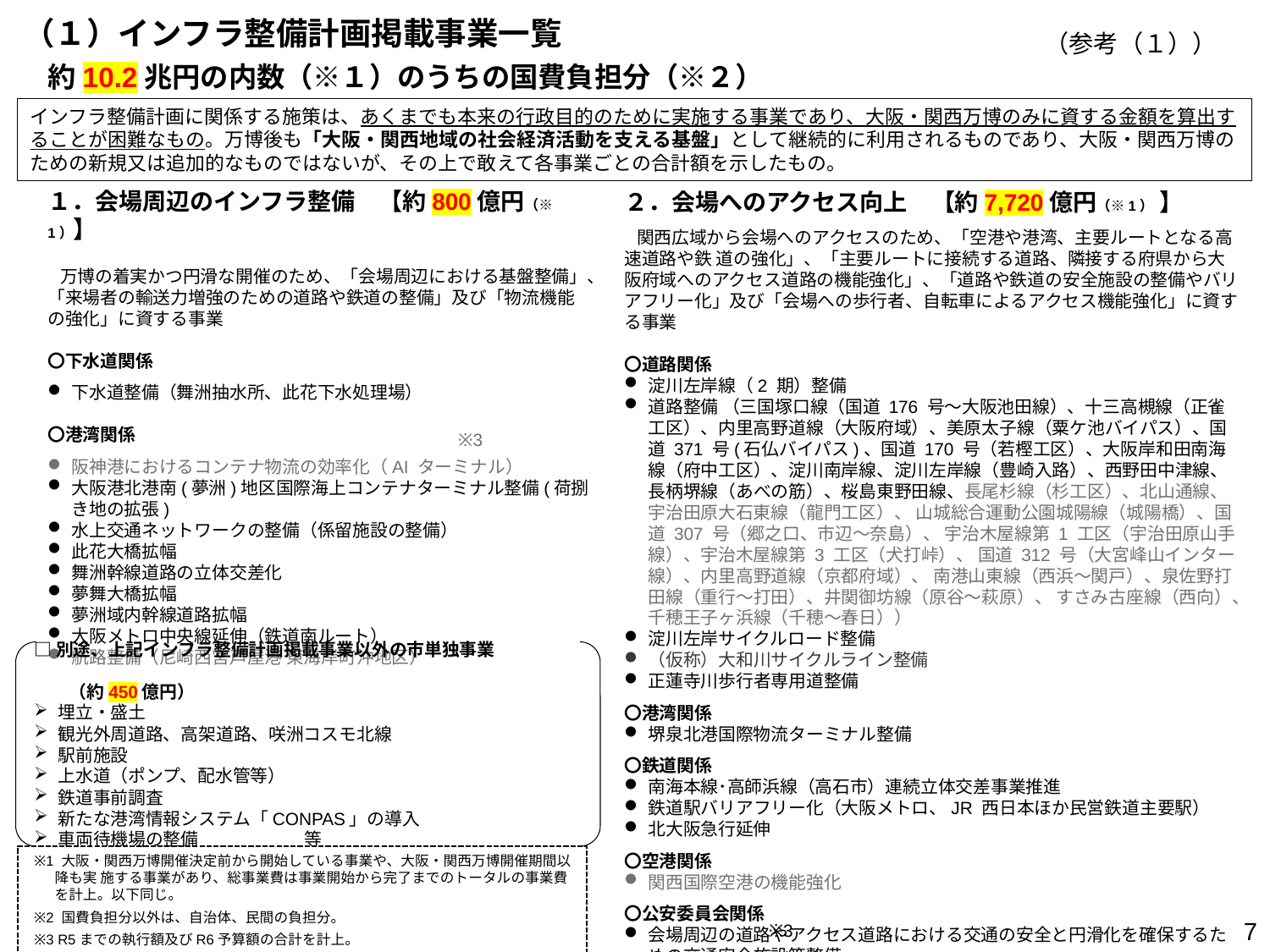

（１）インフラ整備計画掲載事業一覧
（参考（１））
約10.2兆円の内数（※１）のうちの国費負担分（※２）
インフラ整備計画に関係する施策は、あくまでも本来の行政目的のために実施する事業であり、大阪・関西万博のみに資する金額を算出することが困難なもの。万博後も「大阪・関西地域の社会経済活動を支える基盤」として継続的に利用されるものであり、大阪・関西万博のための新規又は追加的なものではないが、その上で敢えて各事業ごとの合計額を示したもの。
１．会場周辺のインフラ整備　【約800億円（※1）】

万博の着実かつ円滑な開催のため、「会場周辺における基盤整備」、「来場者の輸送力増強のための道路や鉄道の整備」及び「物流機能の強化」に資する事業

〇下水道関係
下水道整備（舞洲抽水所、此花下水処理場）

〇港湾関係
阪神港におけるコンテナ物流の効率化（AI ターミナル）
大阪港北港南(夢洲)地区国際海上コンテナターミナル整備(荷捌き地の拡張)
水上交通ネットワークの整備（係留施設の整備）
此花大橋拡幅
舞洲幹線道路の立体交差化
夢舞大橋拡幅
夢洲域内幹線道路拡幅
大阪メトロ中央線延伸（鉄道南ルート）
航路整備（尼崎西宮芦屋港 東海岸町沖地区）
２．会場へのアクセス向上　【約7,720億円（※1） 】

関西広域から会場へのアクセスのため、「空港や港湾、主要ルートとなる高速道路や鉄 道の強化」、「主要ルートに接続する道路、隣接する府県から大阪府域へのアクセス道路の機能強化」、「道路や鉄道の安全施設の整備やバリアフリー化」及び「会場への歩行者、自転車によるアクセス機能強化」に資する事業

〇道路関係
淀川左岸線（2 期）整備
道路整備 （三国塚口線（国道 176 号～大阪池田線）、十三高槻線（正雀工区）、内里高野道線（大阪府域）、美原太子線（粟ケ池バイパス）、国道 371 号(石仏バイパス)、国道 170 号（若樫工区）、大阪岸和田南海線（府中工区）、淀川南岸線、淀川左岸線（豊崎入路）、西野田中津線、長柄堺線（あべの筋）、桜島東野田線、長尾杉線（杉工区）、北山通線、宇治田原大石東線（龍門工区）、 山城総合運動公園城陽線（城陽橋）、国道 307 号（郷之口、市辺～奈島）、 宇治木屋線第 1 工区（宇治田原山手線）、宇治木屋線第 3 工区（犬打峠）、 国道 312 号（大宮峰山インター線）、内里高野道線（京都府域）、 南港山東線（西浜～関戸）、泉佐野打田線（重行～打田）、井関御坊線（原谷～萩原）、 すさみ古座線（西向）、千穂王子ヶ浜線（千穂～春日））
淀川左岸サイクルロード整備
（仮称）大和川サイクルライン整備
正蓮寺川歩行者専用道整備

〇港湾関係
堺泉北港国際物流ターミナル整備

〇鉄道関係
南海本線･高師浜線（高石市）連続立体交差事業推進
鉄道駅バリアフリー化（大阪メトロ、JR 西日本ほか民営鉄道主要駅）
北大阪急行延伸

〇空港関係
関西国際空港の機能強化

〇公安委員会関係
会場周辺の道路やアクセス道路における交通の安全と円滑化を確保するための交通安全施設等整備
※3
□別途、上記インフラ整備計画掲載事業以外の市単独事業
　　　　　　　　　　　　　　　　　　　　　　　　　　　　　　　　　（約450億円）
埋立・盛土
観光外周道路、高架道路、咲洲コスモ北線
駅前施設
上水道（ポンプ、配水管等）
鉄道事前調査
新たな港湾情報システム「CONPAS」の導入
車両待機場の整備　　　　　　等
 ※1 大阪・関西万博開催決定前から開始している事業や、大阪・関西万博開催期間以降も実 施する事業があり、総事業費は事業開始から完了までのトータルの事業費を計上。以下同じ。
 ※2 国費負担分以外は、自治体、民間の負担分。
 ※3 R5までの執行額及びR6予算額の合計を計上。
7
※3